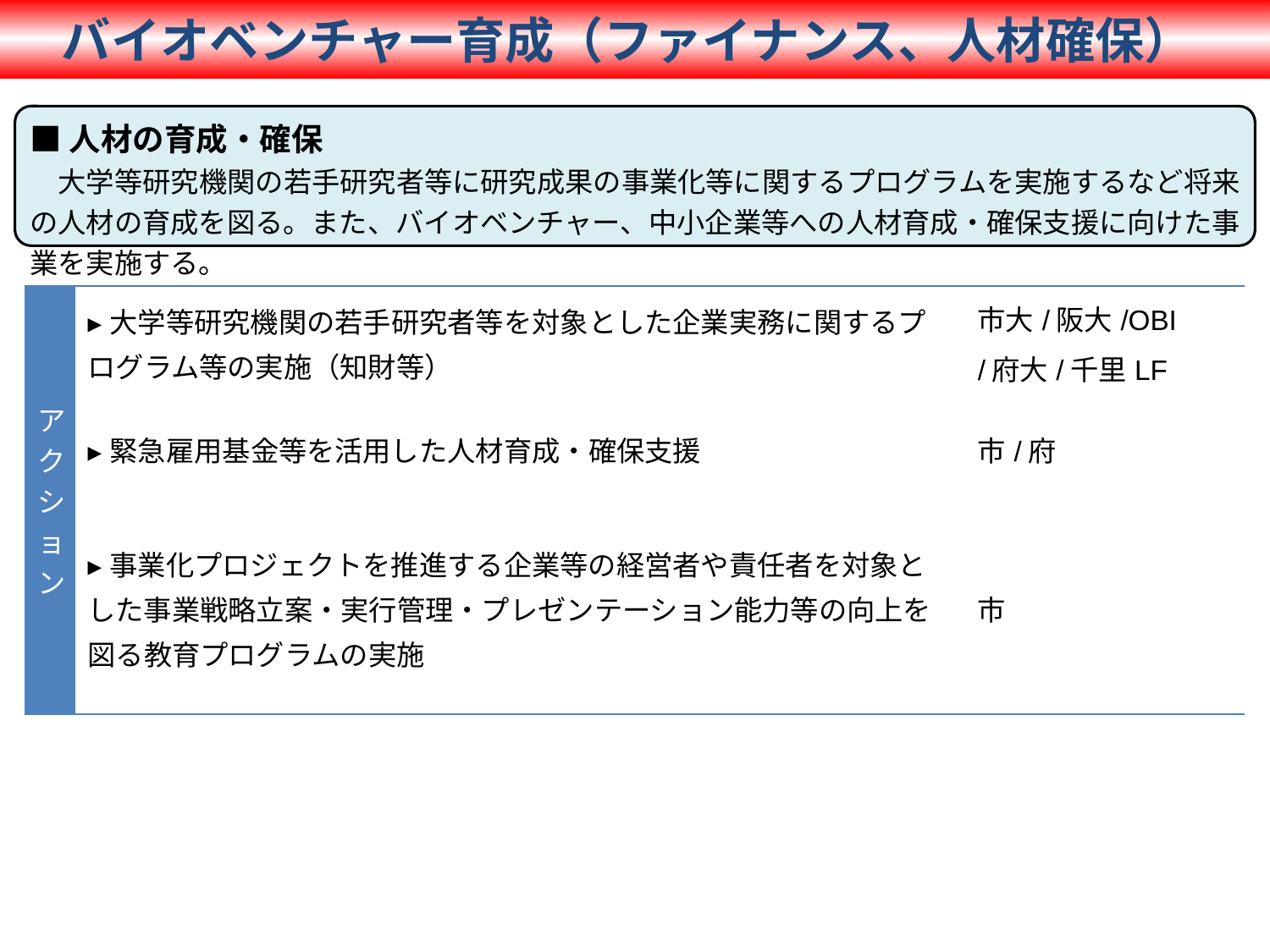

バイオベンチャー育成（ファイナンス、人材確保）
■人材の育成・確保
　大学等研究機関の若手研究者等に研究成果の事業化等に関するプログラムを実施するなど将来の人材の育成を図る。また、バイオベンチャー、中小企業等への人材育成・確保支援に向けた事業を実施する。
| アクション | ▸大学等研究機関の若手研究者等を対象とした企業実務に関するプログラム等の実施（知財等） | 市大/阪大/OBI /府大/千里LF |
| --- | --- | --- |
|  | ▸緊急雇用基金等を活用した人材育成・確保支援 | 市/府 |
|  | ▸事業化プロジェクトを推進する企業等の経営者や責任者を対象とした事業戦略立案・実行管理・プレゼンテーション能力等の向上を図る教育プログラムの実施 | 市 |